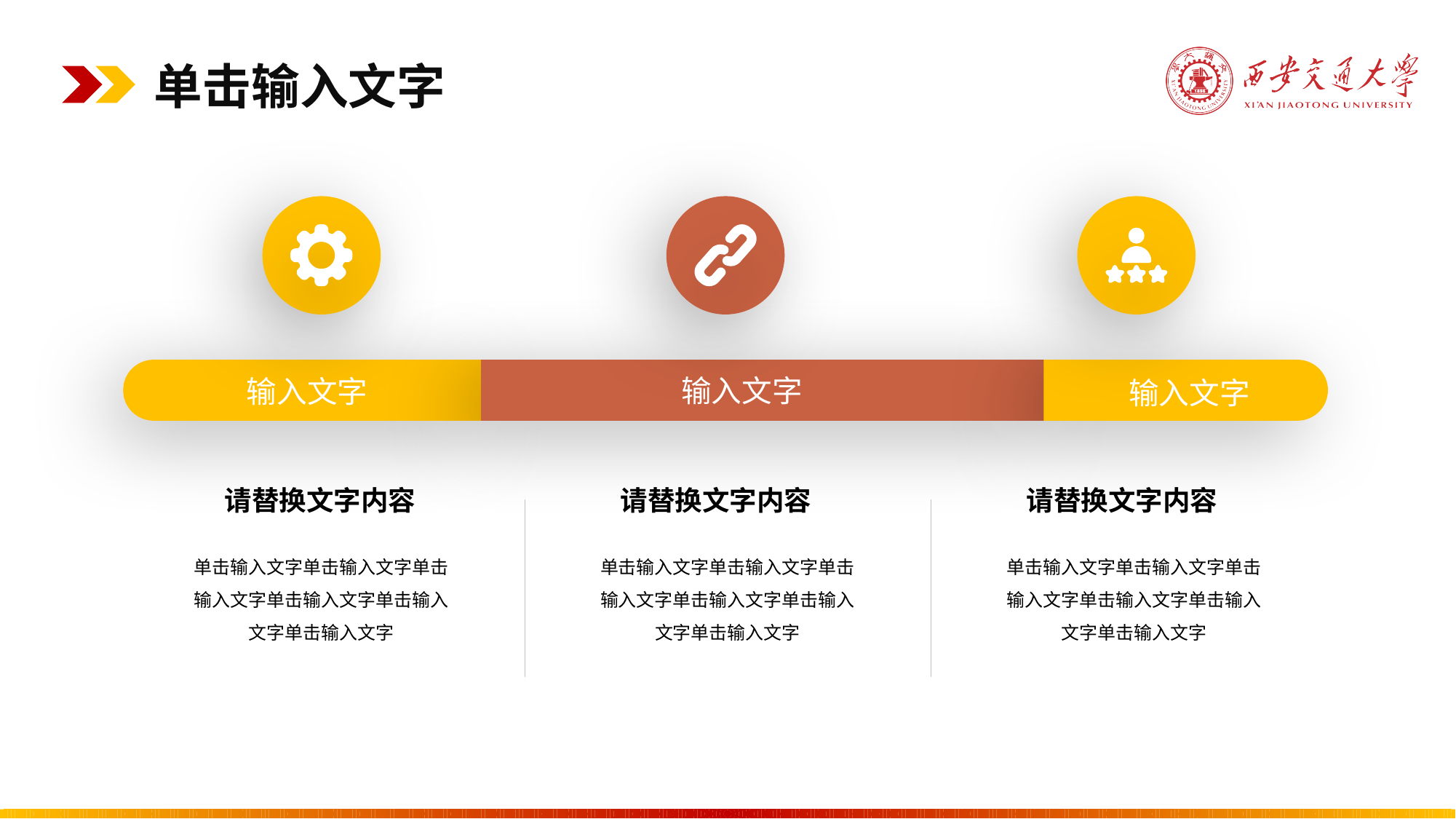

单击输入文字

输入文字
输入文字
输入文字
请替换文字内容
请替换文字内容
请替换文字内容
单击输入文字单击输入文字单击输入文字单击输入文字单击输入文字单击输入文字
单击输入文字单击输入文字单击输入文字单击输入文字单击输入文字单击输入文字
单击输入文字单击输入文字单击输入文字单击输入文字单击输入文字单击输入文字